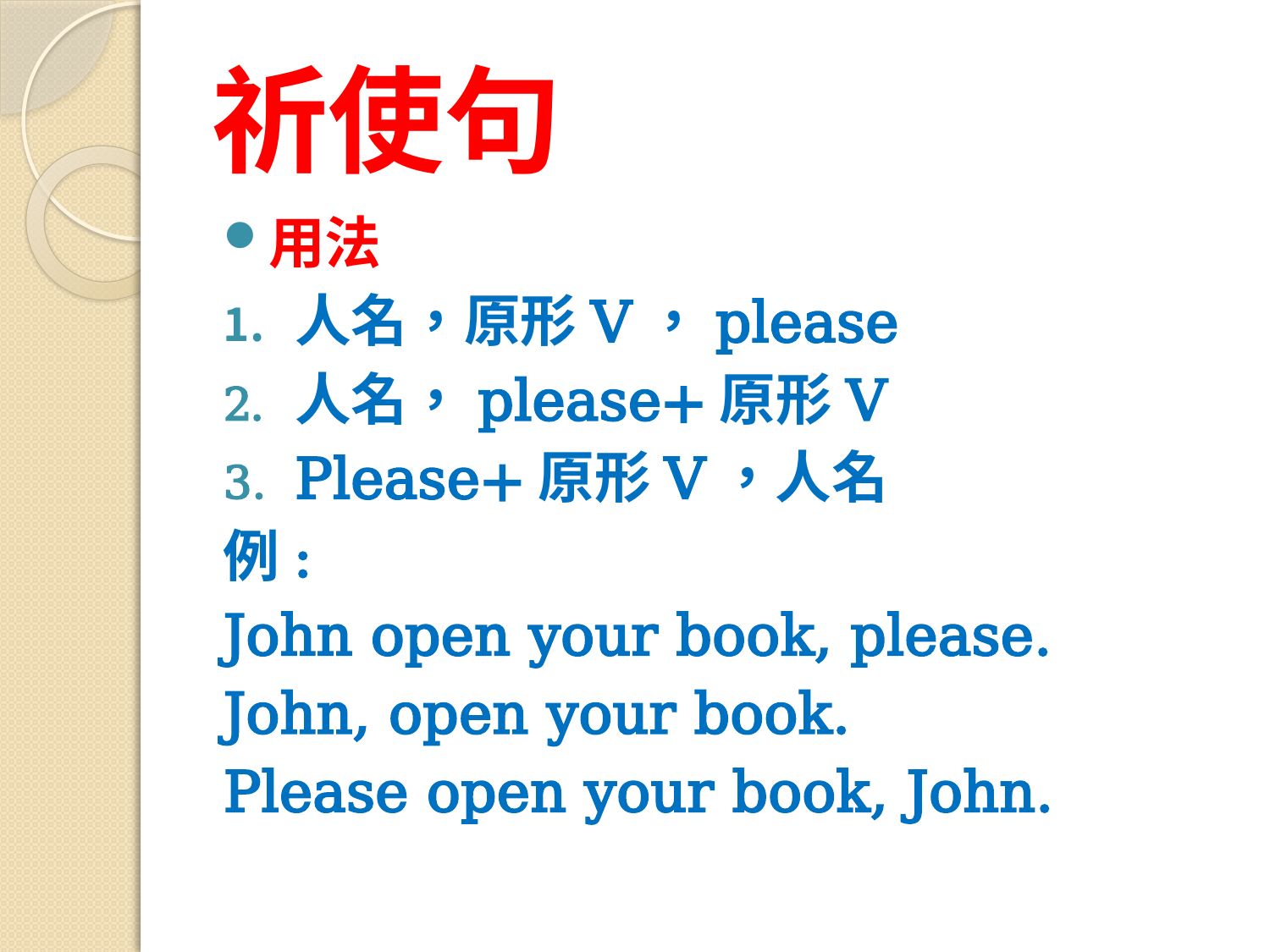

# 祈使句
用法
人名，原形V，please
人名，please+原形V
Please+原形V，人名
例:
John open your book, please.
John, open your book.
Please open your book, John.